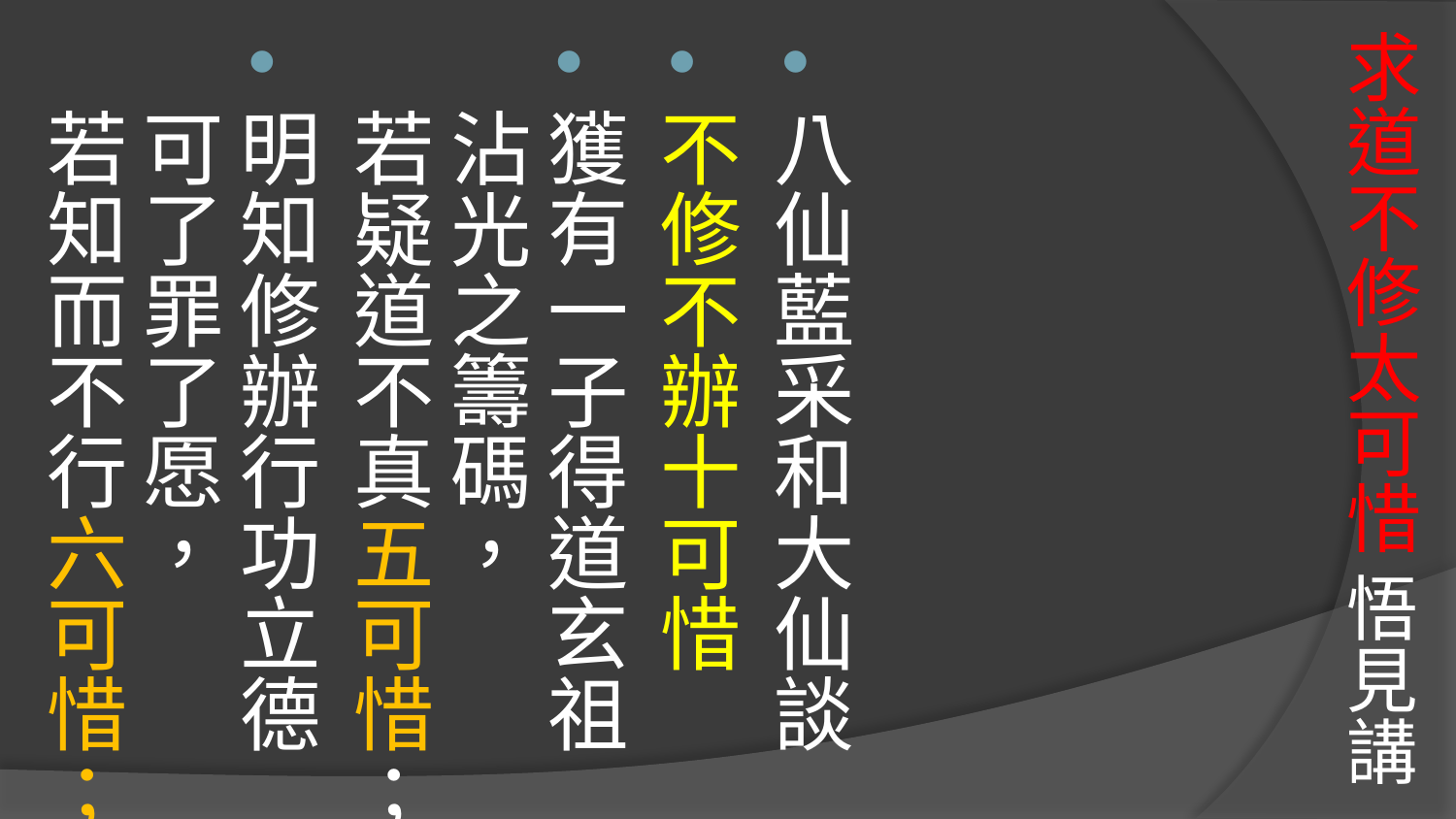

# 求道不修太可惜 悟見講
八仙藍采和大仙談
不修不辦十可惜
獲有一子得道玄祖沾光之籌碼，
若疑道不真五可惜；
明知修辦行功立德可了罪了愿，
若知而不行六可惜；